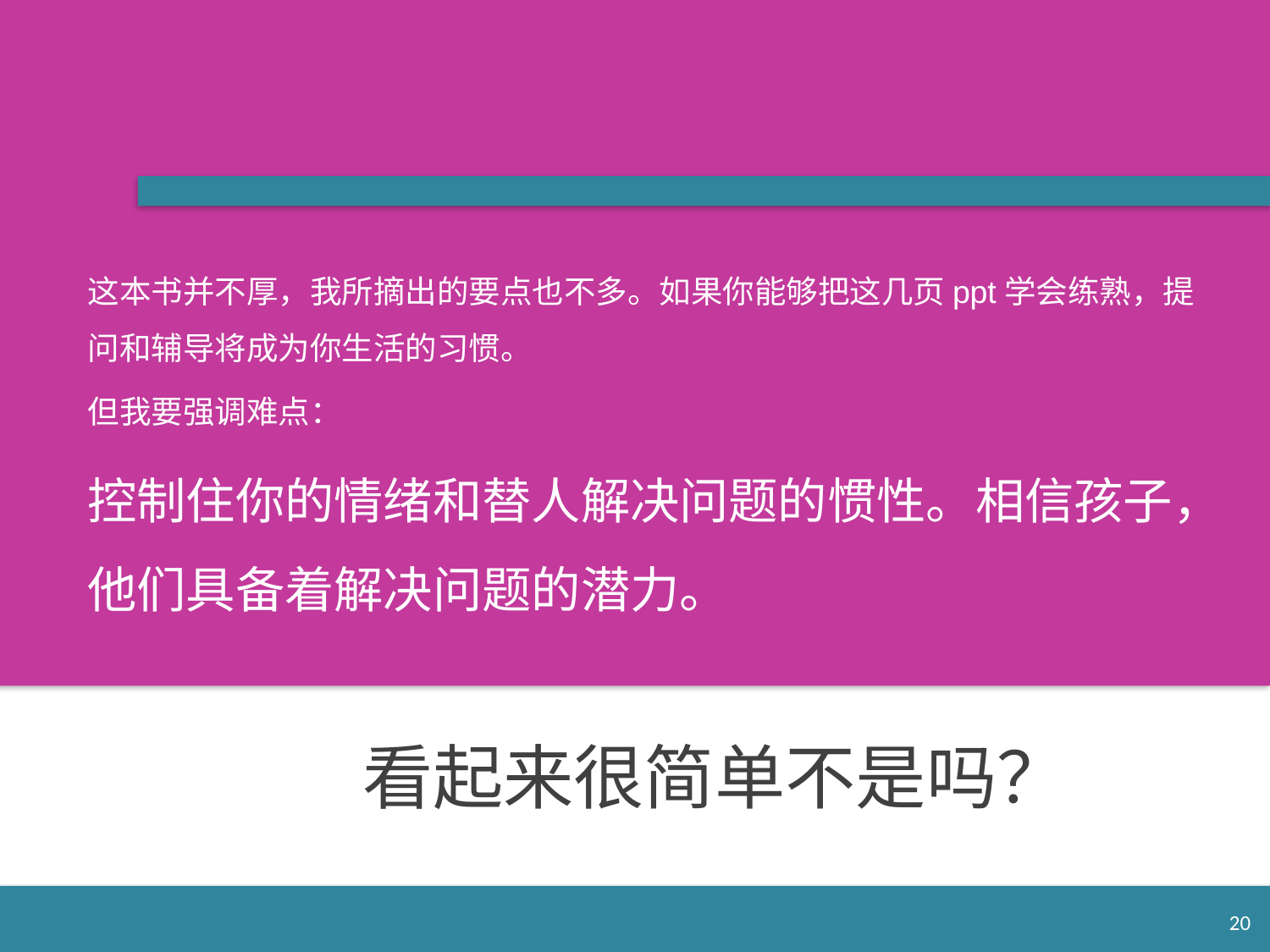

这本书并不厚，我所摘出的要点也不多。如果你能够把这几页ppt学会练熟，提问和辅导将成为你生活的习惯。
但我要强调难点：
控制住你的情绪和替人解决问题的惯性。相信孩子，他们具备着解决问题的潜力。
# 看起来很简单不是吗？